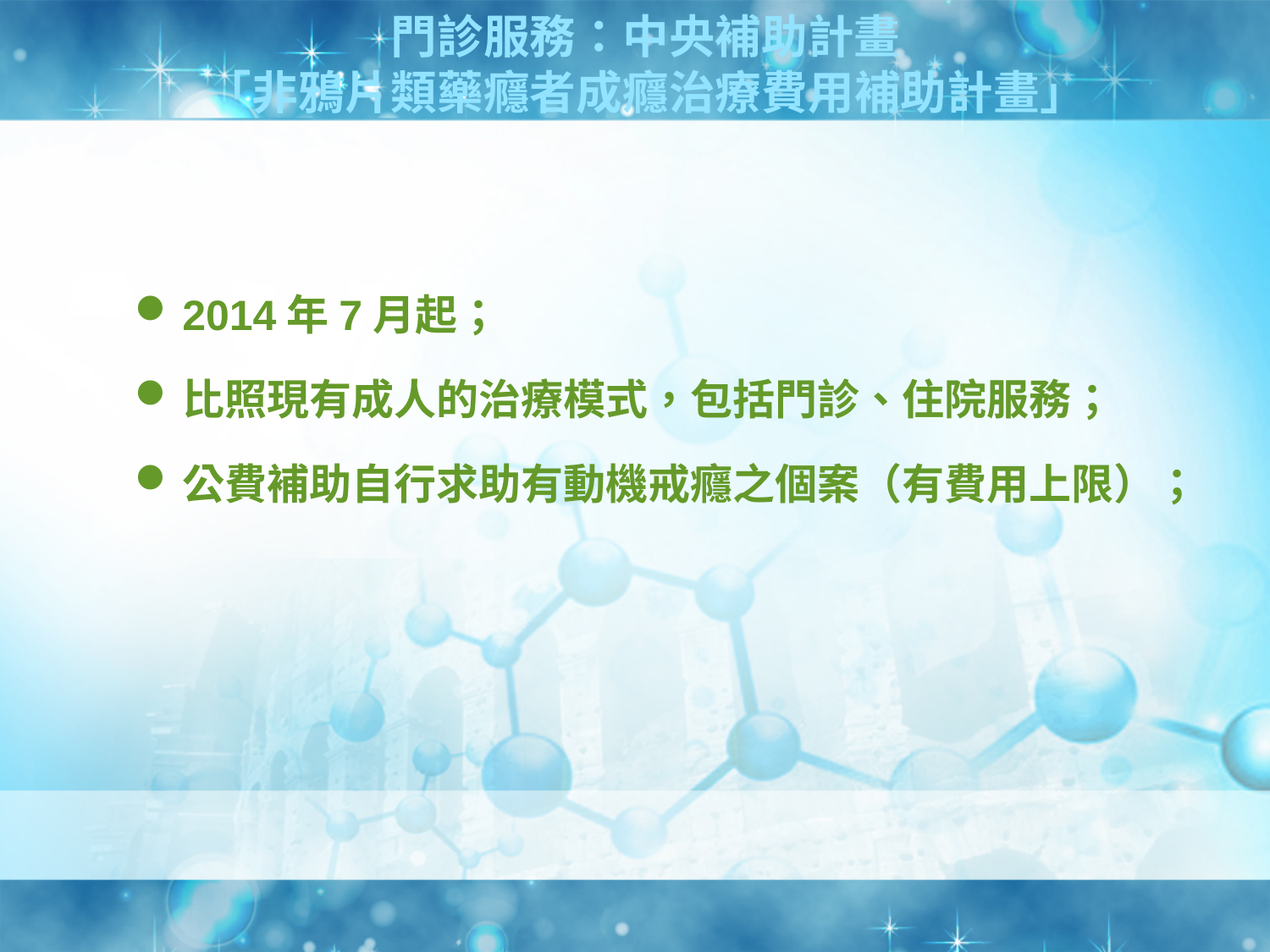

門診服務：中央補助計畫
「非鴉片類藥癮者成癮治療費用補助計畫」
2014年7月起；
比照現有成人的治療模式，包括門診、住院服務；
公費補助自行求助有動機戒癮之個案（有費用上限）；